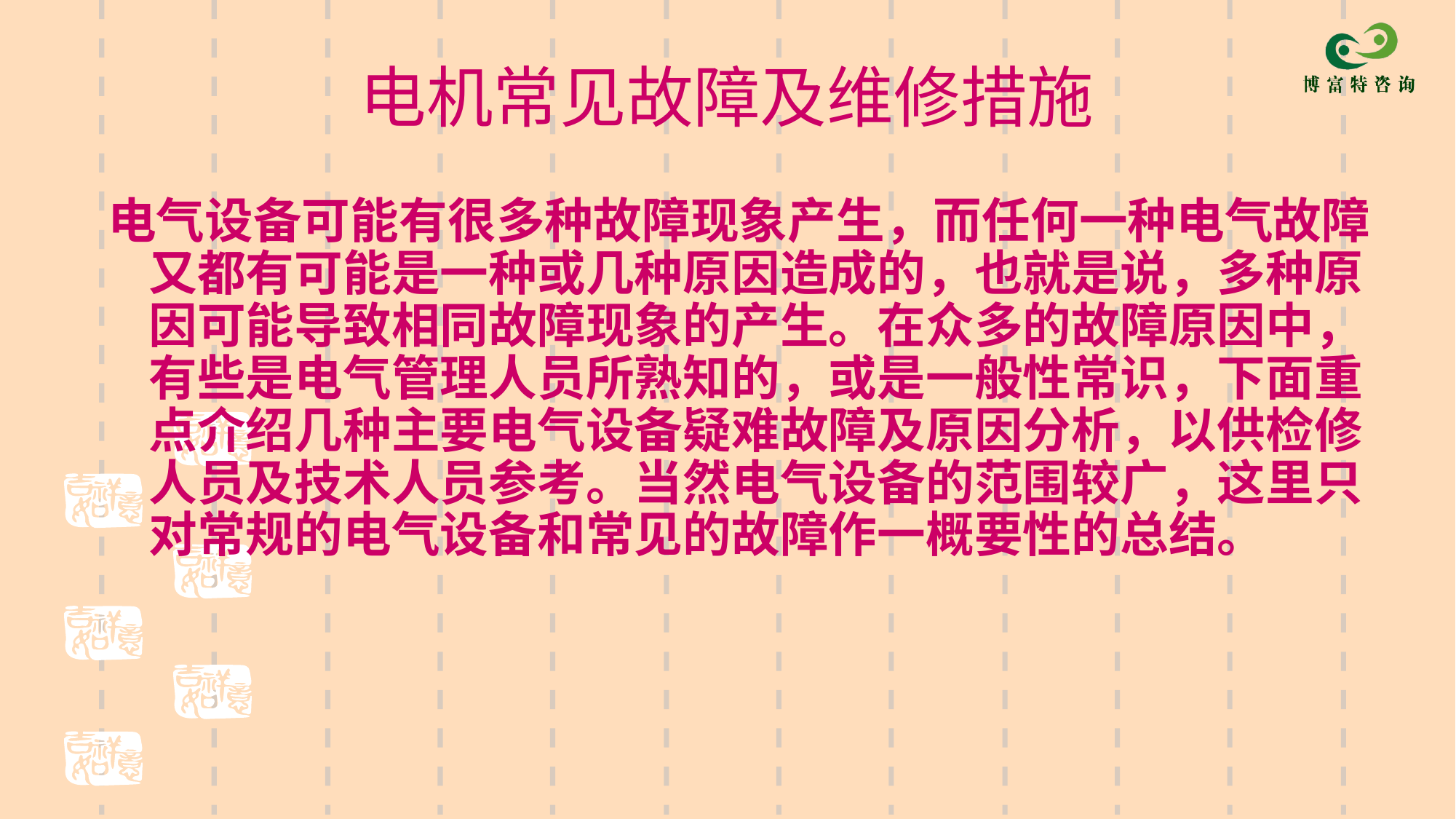

# 电机常见故障及维修措施
电气设备可能有很多种故障现象产生，而任何一种电气故障又都有可能是一种或几种原因造成的，也就是说，多种原因可能导致相同故障现象的产生。在众多的故障原因中，有些是电气管理人员所熟知的，或是一般性常识，下面重点介绍几种主要电气设备疑难故障及原因分析，以供检修人员及技术人员参考。当然电气设备的范围较广，这里只对常规的电气设备和常见的故障作一概要性的总结。